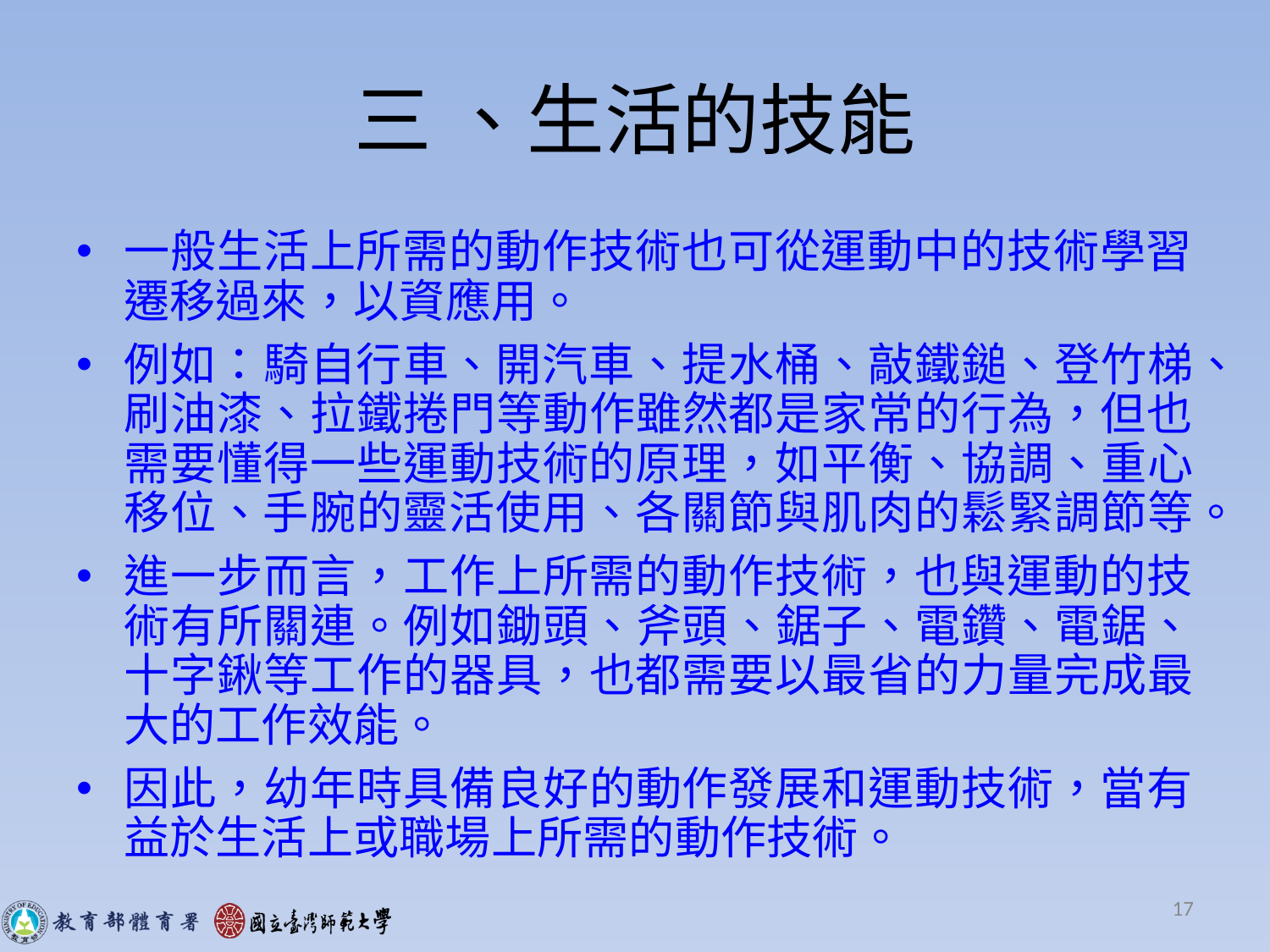

# 三 、生活的技能
一般生活上所需的動作技術也可從運動中的技術學習遷移過來，以資應用。
例如：騎自行車、開汽車、提水桶、敲鐵鎚、登竹梯、刷油漆、拉鐵捲門等動作雖然都是家常的行為，但也需要懂得一些運動技術的原理，如平衡、協調、重心移位、手腕的靈活使用、各關節與肌肉的鬆緊調節等。
進一步而言，工作上所需的動作技術，也與運動的技術有所關連。例如鋤頭、斧頭、鋸子、電鑽、電鋸、十字鍬等工作的器具，也都需要以最省的力量完成最大的工作效能。
因此，幼年時具備良好的動作發展和運動技術，當有益於生活上或職場上所需的動作技術。
17